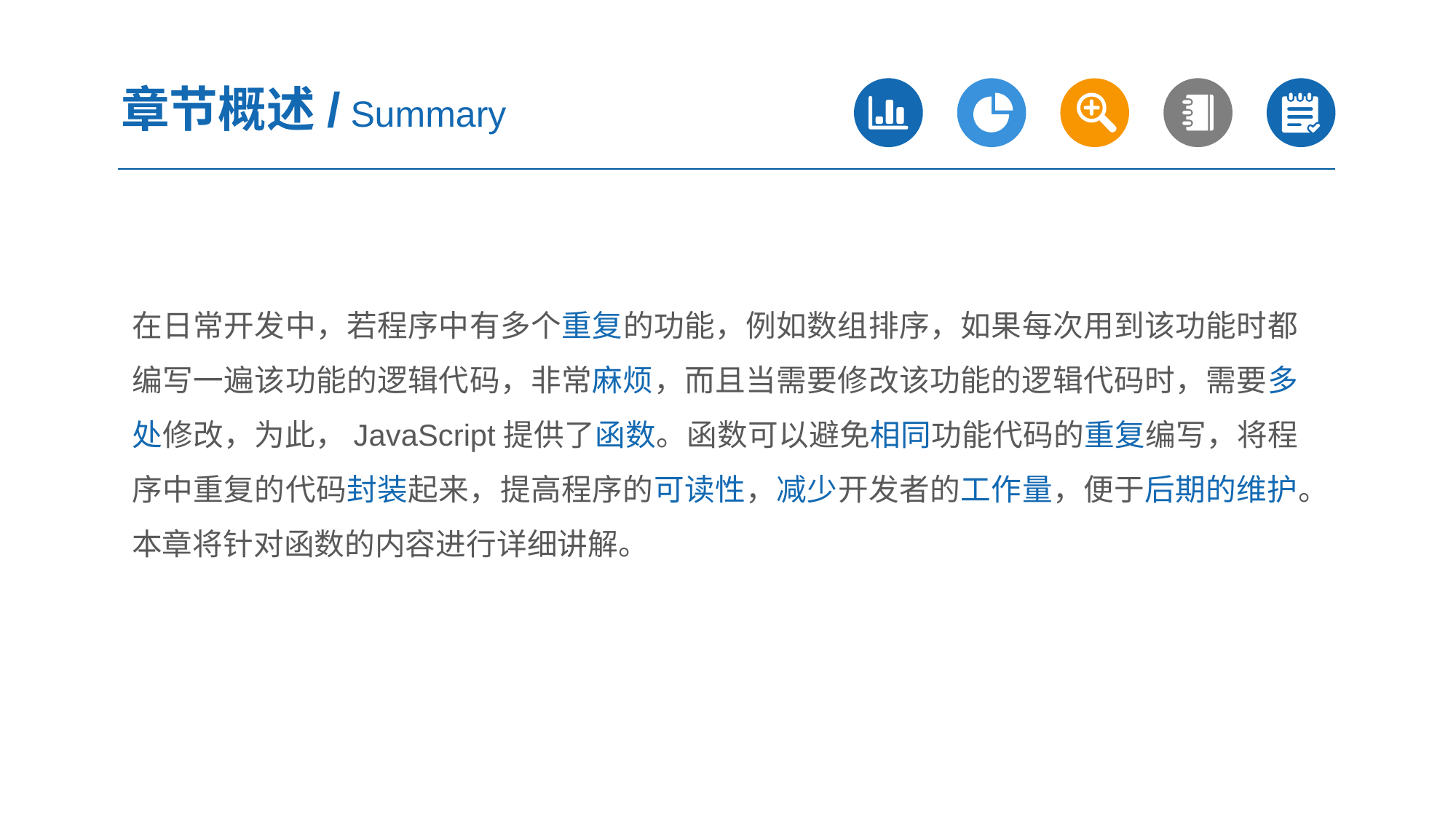

章节概述/ Summary
在日常开发中，若程序中有多个重复的功能，例如数组排序，如果每次用到该功能时都编写一遍该功能的逻辑代码，非常麻烦，而且当需要修改该功能的逻辑代码时，需要多处修改，为此，JavaScript提供了函数。函数可以避免相同功能代码的重复编写，将程序中重复的代码封装起来，提高程序的可读性，减少开发者的工作量，便于后期的维护。本章将针对函数的内容进行详细讲解。